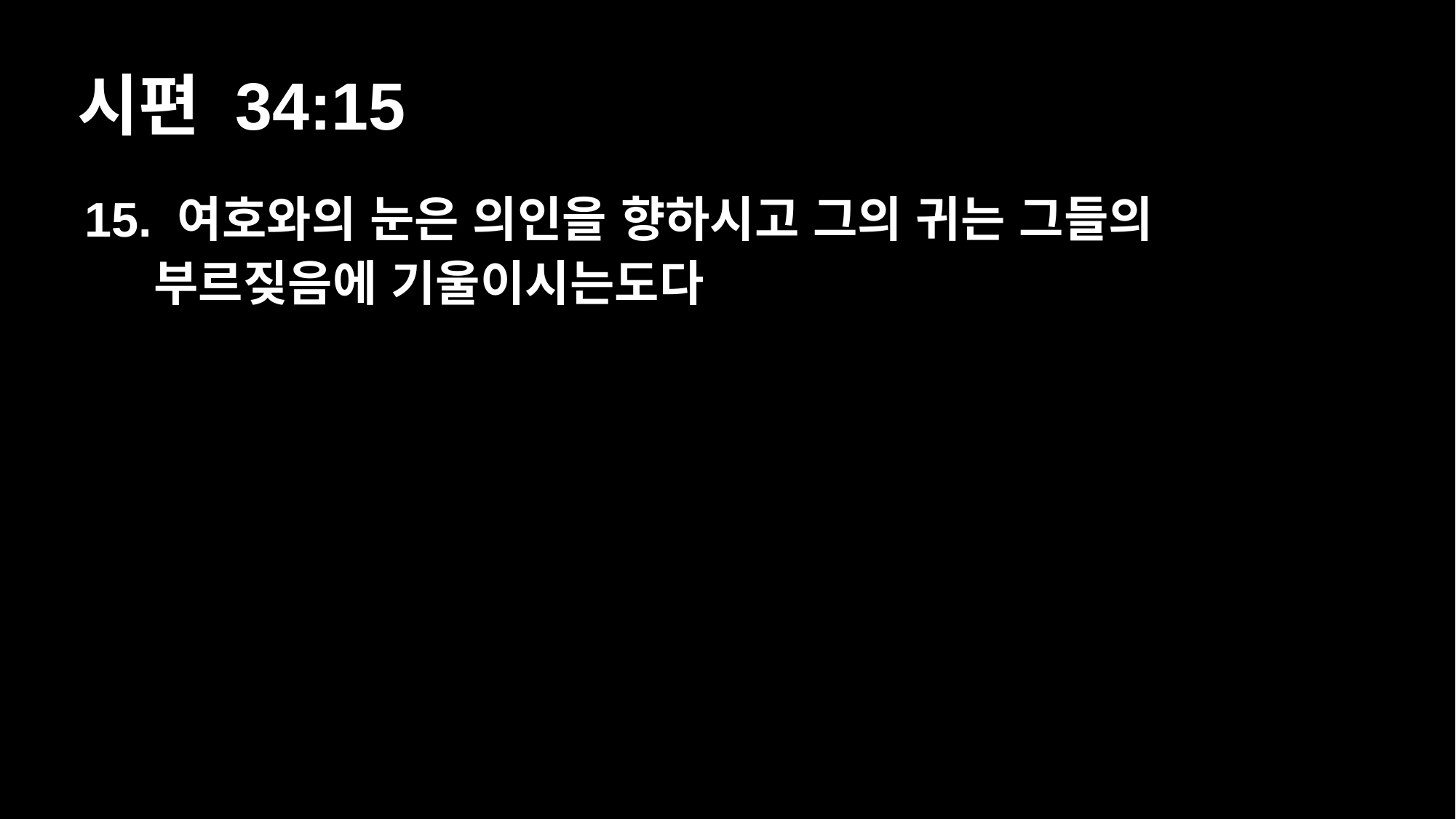

# 시편 34:15
15. 여호와의 눈은 의인을 향하시고 그의 귀는 그들의 부르짖음에 기울이시는도다